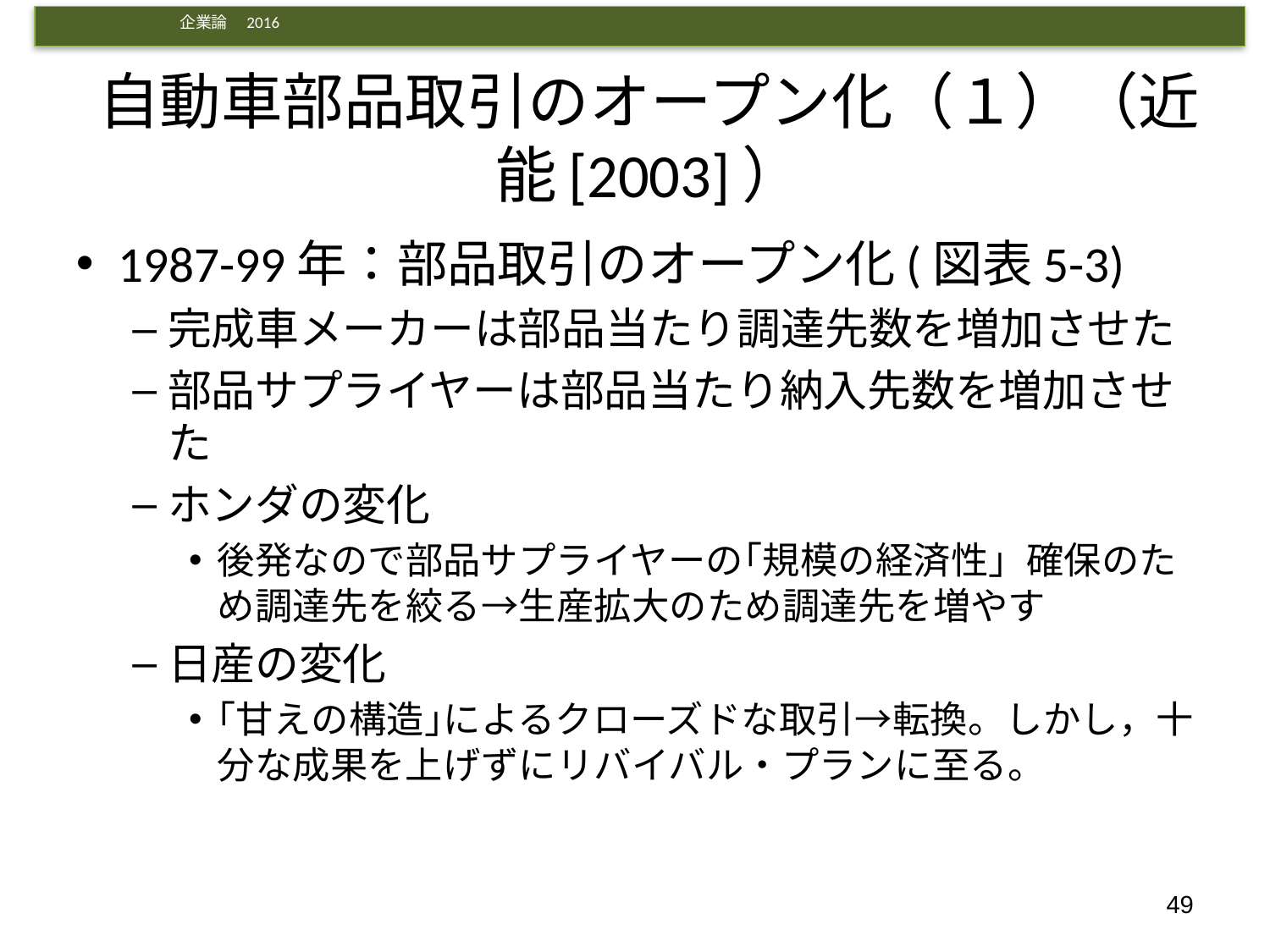

# 自動車部品取引のオープン化（１）（近能[2003]）
1987-99年：部品取引のオープン化(図表5-3)
完成車メーカーは部品当たり調達先数を増加させた
部品サプライヤーは部品当たり納入先数を増加させた
ホンダの変化
後発なので部品サプライヤーの｢規模の経済性」確保のため調達先を絞る→生産拡大のため調達先を増やす
日産の変化
｢甘えの構造｣によるクローズドな取引→転換。しかし，十分な成果を上げずにリバイバル・プランに至る。

49